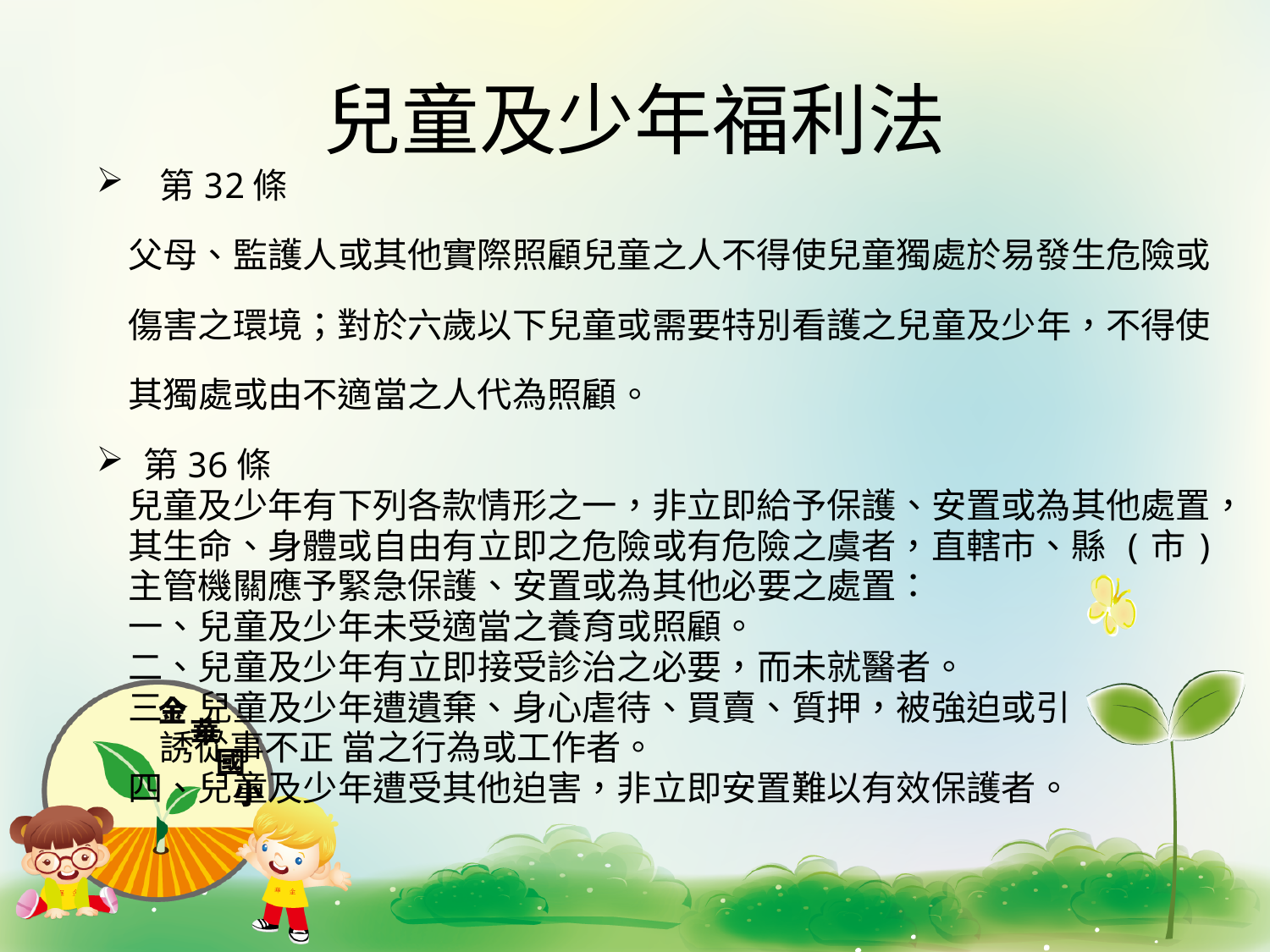

# 兒童及少年福利法
 第32條
   父母、監護人或其他實際照顧兒童之人不得使兒童獨處於易發生危險或
   傷害之環境；對於六歲以下兒童或需要特別看護之兒童及少年，不得使
   其獨處或由不適當之人代為照顧。
第36條
   兒童及少年有下列各款情形之一，非立即給予保護、安置或為其他處置，
   其生命、身體或自由有立即之危險或有危險之虞者，直轄市、縣 (市)
   主管機關應予緊急保護、安置或為其他必要之處置：
   一、兒童及少年未受適當之養育或照顧。
   二、兒童及少年有立即接受診治之必要，而未就醫者。
   三、兒童及少年遭遺棄、身心虐待、買賣、質押，被強迫或引
       誘從事不正 當之行為或工作者。
   四、兒童及少年遭受其他迫害，非立即安置難以有效保護者。